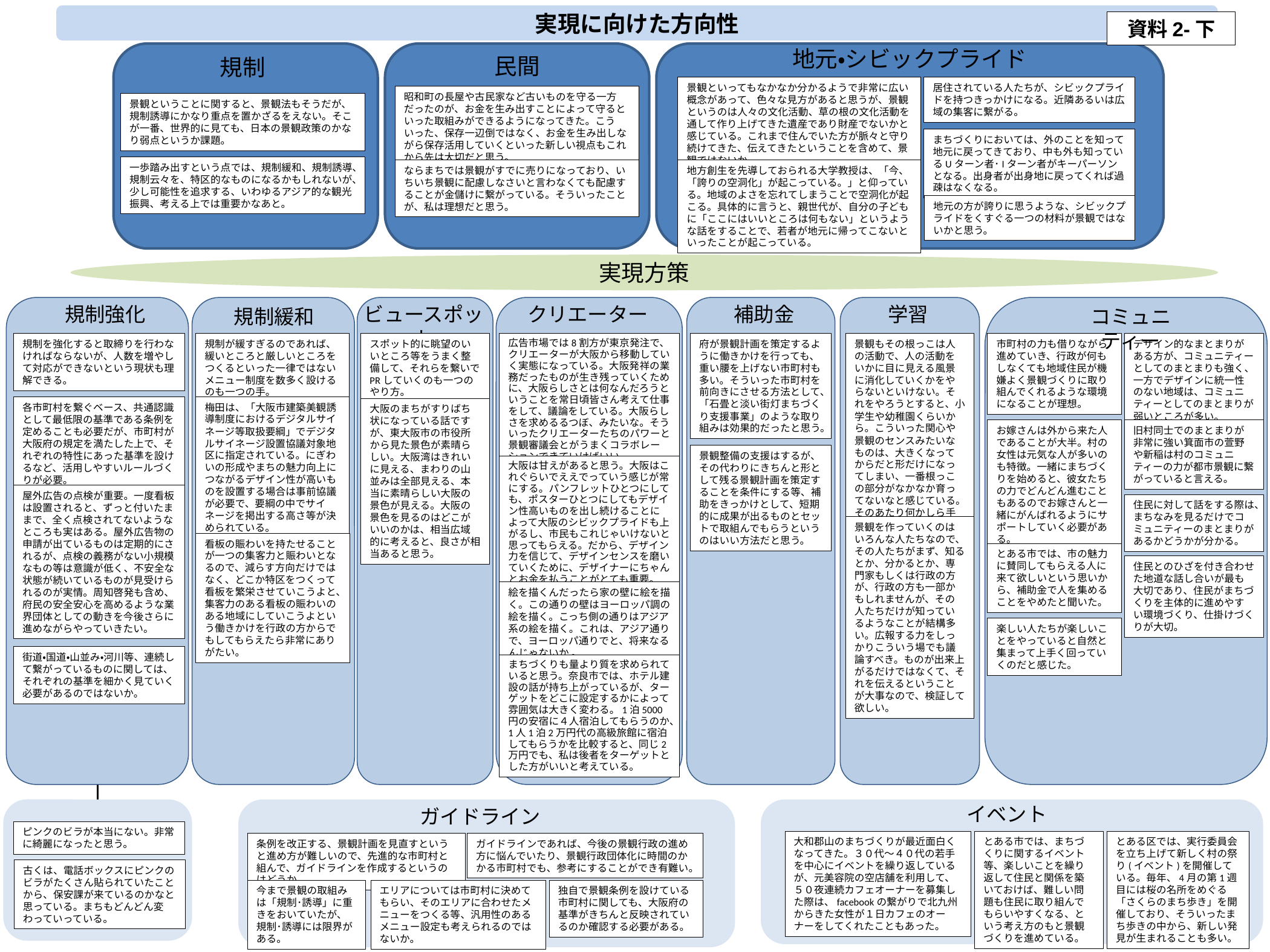

実現に向けた方向性

資料2-下
地元・シビックプライド
景観といってもなかなか分かるようで非常に広い概念があって、色々な見方があると思うが、景観というのは人々の文化活動、草の根の文化活動を通して作り上げてきた遺産であり財産でないかと感じている。これまで住んでいた方が脈々と守り続けてきた、伝えてきたということを含めて、景観ではないか。
居住されている人たちが、シビックプライドを持つきっかけになる。近隣あるいは広域の集客に繋がる。
まちづくりにおいては、外のことを知って地元に戻ってきており、中も外も知っているUターン者･Iターン者がキーパーソンとなる。出身者が出身地に戻ってくれば過疎はなくなる。
地方創生を先導しておられる大学教授は、「今、「誇りの空洞化」が起こっている。」と仰っている。地域のよさを忘れてしまうことで空洞化が起こる。具体的に言うと、親世代が、自分の子どもに「ここにはいいところは何もない」というような話をすることで、若者が地元に帰ってこないといったことが起こっている。
地元の方が誇りに思うような、シビックプライドをくすぐる一つの材料が景観ではないかと思う。

民間
昭和町の長屋や古民家など古いものを守る一方だったのが、お金を生み出すことによって守るといった取組みができるようになってきた。こういった、保存一辺倒ではなく、お金を生み出しながら保存活用していくといった新しい視点もこれから先は大切だと思う。
ならまちでは景観がすでに売りになっており、いちいち景観に配慮しなさいと言わなくても配慮することが金儲けに繋がっている。そういったことが、私は理想だと思う。

規制
景観ということに関すると、景観法もそうだが、規制誘導にかなり重点を置かざるをえない。そこが一番、世界的に見ても、日本の景観政策のかなり弱点というか課題。
一歩踏み出すという点では、規制緩和、規制誘導、規制云々を、特区的なものになるかもしれないが、少し可能性を追求する、いわゆるアジア的な観光振興、考える上では重要かなあと。
実現方策

規制強化
ビュースポット
スポット的に眺望のいいところ等をうまく整備して、それらを繋いでPRしていくのも一つのやり方。
大阪のまちがすりばち状になっている話ですが、東大阪市の市役所から見た景色が素晴らしい。大阪湾はきれいに見える、まわりの山並みは全部見える、本当に素晴らしい大阪の景色が見える。大阪の景色を見るのはどこがいいのかは、相当広域的に考えると、良さが相当あると思う。

クリエーター
広告市場では8割方が東京発注で、クリエーターが大阪から移動していく実態になっている。大阪発祥の業務だったものが生き残っていくために、大阪らしさとは何なんだろうということを常日頃皆さん考えて仕事をして、議論をしている。大阪らしさを求めるるつぼ、みたいな。そういったクリエーターたちのパワーと景観審議会とがうまくコラボレーションできていけばいい。
大阪は甘えがあると思う。大阪はこれぐらいでええでっていう感じが常にする。パンフレットひとつにしても、ポスターひとつにしてもデザイン性高いものを出し続けることによって大阪のシビックプライドも上がるし、市民もこれじゃいけないと思ってもらえる。だから、デザイン力を信じて、デザインセンスを磨いていくために、デザイナーにちゃんとお金を払うことがとても重要。
絵を描くんだったら家の壁に絵を描く。この通りの壁はヨーロッパ調の絵を描く。こっち側の通りはアジア系の絵を描く。これは、アジア通りで、ヨーロッパ通りでと、将来なるんじゃないか 。
まちづくりも量より質を求められていると思う。奈良市では、ホテル建設の話が持ち上がっているが、ターゲットをどこに設定するかによって雰囲気は大きく変わる。1泊5000円の安宿に４人宿泊してもらうのか、1人1泊2万円代の高級旅館に宿泊してもらうかを比較すると、同じ2万円でも、私は後者をターゲットとした方がいいと考えている。
補助金
府が景観計画を策定するように働きかけを行っても、重い腰を上げない市町村も多い。そういった市町村を前向きにさせる方法として、「石畳と淡い街灯まちづくり支援事業」のような取り組みは効果的だったと思う。
景観整備の支援はするが、その代わりにきちんと形として残る景観計画を策定することを条件にする等、補助をきっかけとして、短期的に成果が出るものとセットで取組んでもらうというのはいい方法だと思う。

学習
規制緩和
コミュニティー
規制を強化すると取締りを行わなければならないが、人数を増やして対応ができないという現状も理解できる。
規制が緩すぎるのであれば、緩いところと厳しいところをつくるといった一律ではないメニュー制度を数多く設けるのも一つの手。
景観もその根っこは人の活動で、人の活動をいかに目に見える風景に消化していくかをやらないといけない。それをやろうとすると、小学生や幼稚園くらいから。こういった関心や
景観のセンスみたいなものは、大きくなってからだと形だけになってしまい、一番根っこの部分がなかなか育ってないなと感じている。そのあたり何かしら手が打てないのか。
デザイン的なまとまりがある方が、コミュニティーとしてのまとまりも強く、一方でデザインに統一性のない地域は、コミュニティーとしてのまとまりが弱いところが多い。
市町村の力も借りながら進めていき、行政が何もしなくても地域住民が機嫌よく景観づくりに取り組んでくれるような環境になることが理想。
旧村同士でのまとまりが非常に強い箕面市の萱野や新稲は村のコミュニティーの力が都市景観に繋がっていると言える。
お嫁さんは外から来た人であることが大半。村の女性は元気な人が多いのも特徴。一緒にまちづくりを始めると、彼女たちの力でどんどん進むこともあるのでお嫁さんと一緒にがんばれるようにサポートしていく必要がある。
住民に対して話をする際は、まちなみを見るだけでコミュニティーのまとまりがあるかどうかが分かる。
とある市では、市の魅力に賛同してもらえる人に来て欲しいという思いから、補助金で人を集めることをやめたと聞いた。
住民とのひざを付き合わせた地道な話し合いが最も大切であり、住民がまちづくりを主体的に進めやすい環境づくり、仕掛けづくりが大切。
楽しい人たちが楽しいことをやっていると自然と集まって上手く回っていくのだと感じた。
梅田は、「大阪市建築美観誘導制度におけるデジタルサイネージ等取扱要綱」でデジタルサイネージ設置協議対象地区に指定されている。にぎわいの形成やまちの魅力向上につながるデザイン性が高いものを設置する場合は事前協議が必要で、要綱の中でサイネージを掲出する高さ等が決められている。
各市町村を繋ぐベース、共通認識として最低限の基準である条例を定めることも必要だが、市町村が大阪府の規定を満たした上で、それぞれの特性にあった基準を設けるなど、活用しやすいルールづくりが必要。
屋外広告の点検が重要。一度看板は設置されると、ずっと付いたままで、全く点検されてないようなところも実はある。屋外広告物の申請が出ているものは定期的にされるが、点検の義務がない小規模なもの等は意識が低く、不安全な状態が続いているものが見受けられるのが実情。周知啓発も含め、 府民の安全安心を高めるような業界団体としての動きを今後さらに進めながらやっていきたい。
景観を作っていくのはいろんな人たちなので、その人たちがまず、知るとか、分かるとか、専門家もしくは行政の方が、行政の方も一部かもしれませんが、その人たちだけが知っているようなことが結構多い。広報する力をしっかりこういう場でも議論すべき。ものが出来上がるだけではなくて、それを伝えるということが大事なので、検証して欲しい。
看板の賑わいを持たせることが一つの集客力と賑わいとなるので、減らす方向だけではなく、どこか特区をつくって看板を繁栄させていこうよと、集客力のある看板の賑わいのある地域にしていこうよという働きかけを行政の方からでもしてもらえたら非常にありがたい。
街道・国道・山並み・河川等、連続して繋がっているものに関しては、それぞれの基準を細かく見ていく必要があるのではないか。
イベント

ピンクのビラが本当にない。非常に綺麗になったと思う。
古くは、電話ボックスにピンクのビラがたくさん貼られていたことから、保安課が来ているのかなと思っている。まちもどんどん変わっていっている。

ガイドライン
条例を改正する、景観計画を見直すというと進め方が難しいので、先進的な市町村と組んで、ガイドラインを作成するというのはどうか。
ガイドラインであれば、今後の景観行政の進め方に悩んでいたり、景観行政団体化に時間のかかる市町村でも、参考にすることができ有難い。
今まで景観の取組みは「規制･誘導」に重きをおいていたが、規制･誘導には限界がある。
エリアについては市町村に決めてもらい、そのエリアに合わせたメニューをつくる等、汎用性のあるメニュー設定も考えられるのではないか。
独自で景観条例を設けている市町村に関しても、大阪府の基準がきちんと反映されているのか確認する必要がある。

大和郡山のまちづくりが最近面白くなってきた。３０代～４０代の若手を中心にイベントを繰り返しているが、元美容院の空店舗を利用して、５０夜連続カフェオーナーを募集した際は、facebookの繋がりで北九州からきた女性が１日カフェのオーナーをしてくれたこともあった。
とある市では、まちづくりに関するイベント等、楽しいことを繰り返して住民と関係を築いておけば、難しい問題も住民に取り組んでもらいやすくなる、という考え方のもと景観づくりを進めている。
とある区では、実行委員会を立ち上げて新しく村の祭り(イベント)を開催している。毎年、4月の第1週目には桜の名所をめぐる「さくらのまち歩き」を開催しており、そういったまち歩きの中から、新しい発見が生まれることも多い。